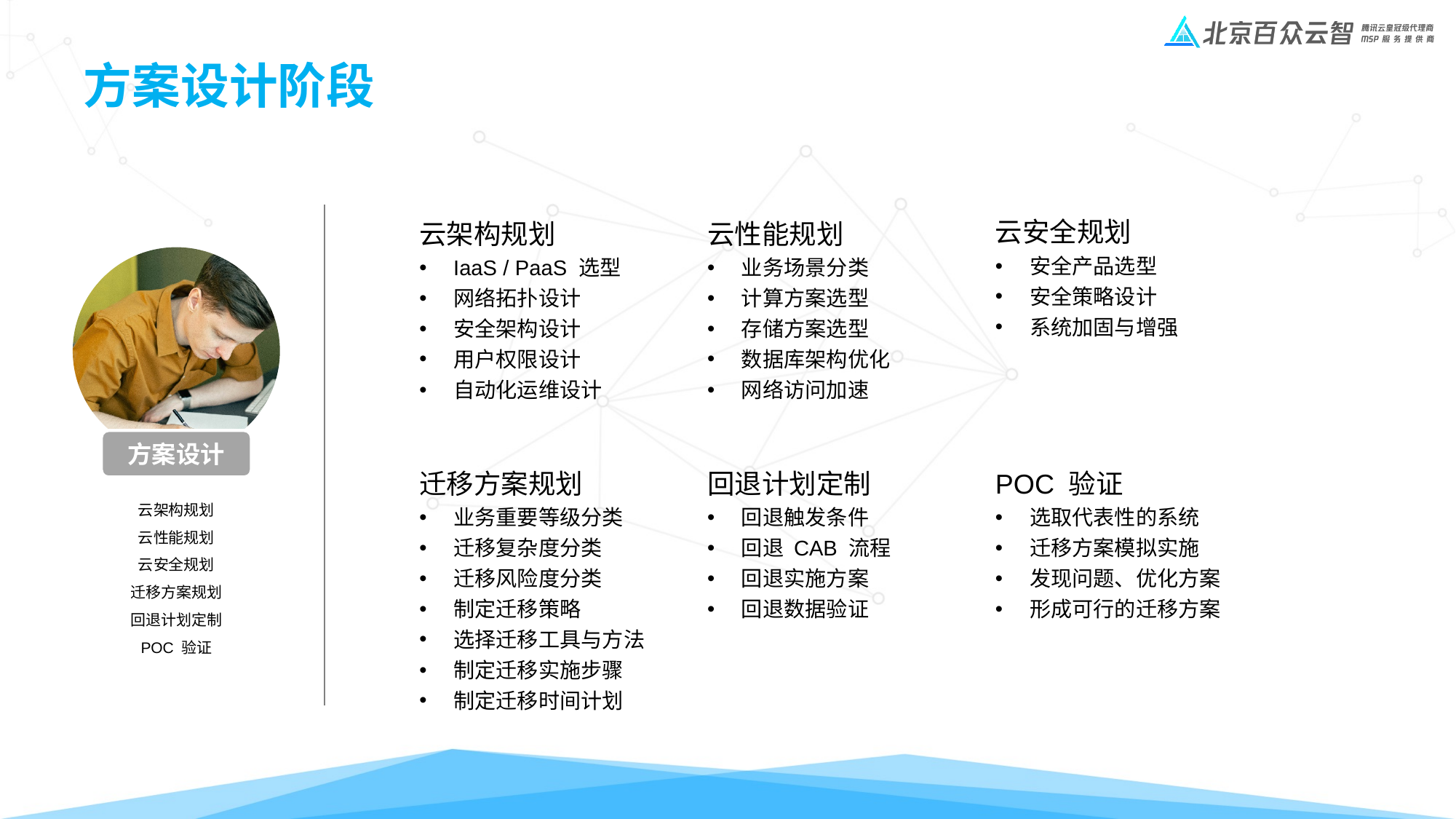

# 方案设计阶段
云安全规划
安全产品选型
安全策略设计
系统加固与增强
云性能规划
业务场景分类
计算方案选型
存储方案选型
数据库架构优化
网络访问加速
云架构规划
IaaS / PaaS 选型
网络拓扑设计
安全架构设计
用户权限设计
自动化运维设计

方案设计
云架构规划
云性能规划
云安全规划
迁移方案规划
回退计划定制
POC 验证
迁移方案规划
业务重要等级分类
迁移复杂度分类
迁移风险度分类
制定迁移策略
选择迁移工具与方法
制定迁移实施步骤
制定迁移时间计划
回退计划定制
回退触发条件
回退 CAB 流程
回退实施方案
回退数据验证

POC 验证
选取代表性的系统
迁移方案模拟实施
发现问题、优化方案
形成可行的迁移方案